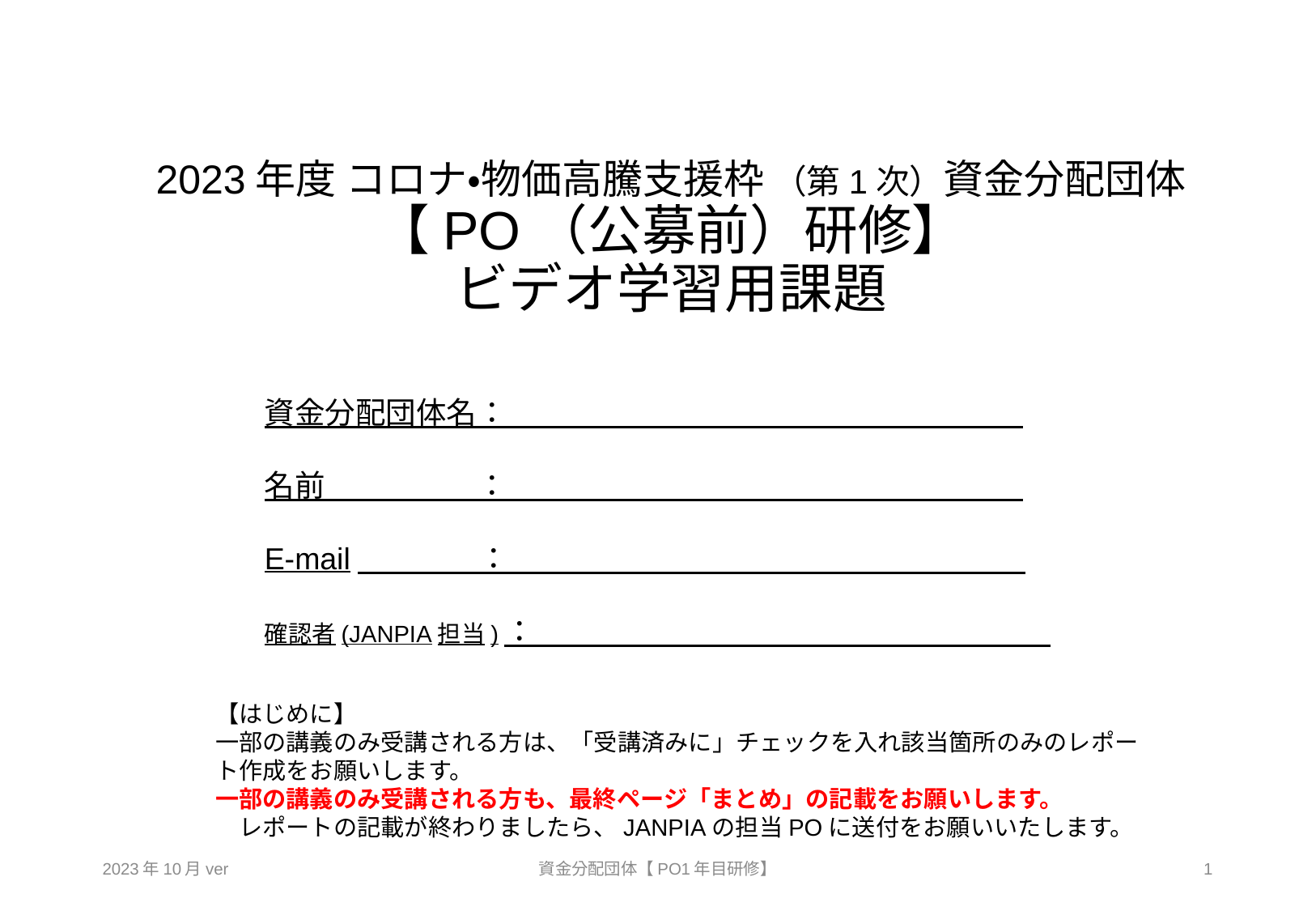

# 2023年度 コロナ・物価高騰支援枠 （第1次）資金分配団体 【PO（公募前）研修】 ビデオ学習用課題
資金分配団体名：

名前　　　　　：

E-mail　　　　：

確認者(JANPIA担当)：

【はじめに】
一部の講義のみ受講される方は、「受講済みに」チェックを入れ該当箇所のみのレポート作成をお願いします。
一部の講義のみ受講される方も、最終ページ「まとめ」の記載をお願いします。
　レポートの記載が終わりましたら、JANPIAの担当POに送付をお願いいたします。
2023年10月ver
資金分配団体【PO1年目研修】
1